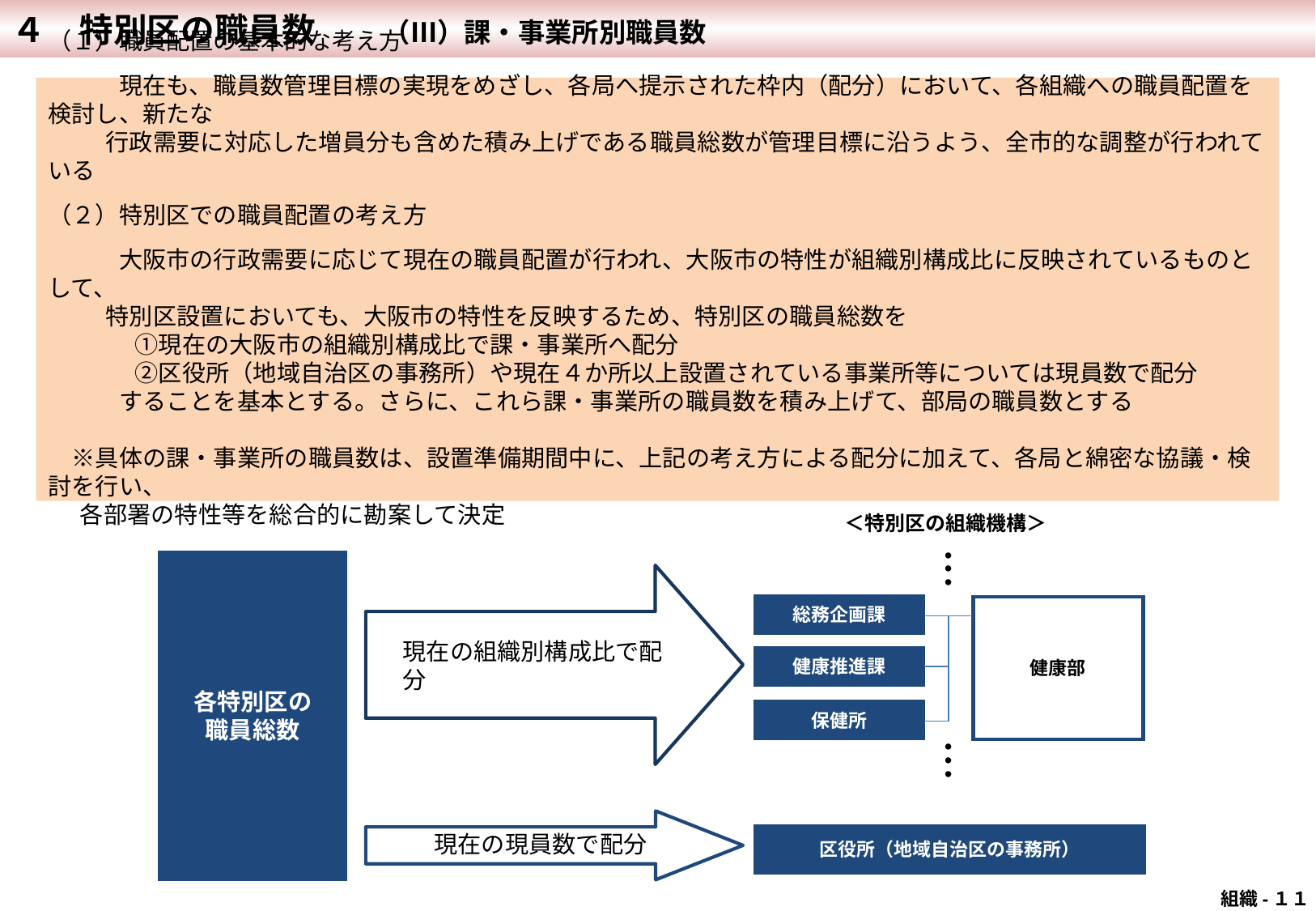

４　特別区の職員数　　（Ⅲ）課・事業所別職員数
（１）職員配置の基本的な考え方

　　　現在も、職員数管理目標の実現をめざし、各局へ提示された枠内（配分）において、各組織への職員配置を検討し、新たな
　　  行政需要に対応した増員分も含めた積み上げである職員総数が管理目標に沿うよう、全市的な調整が行われている

（２）特別区での職員配置の考え方

　　　大阪市の行政需要に応じて現在の職員配置が行われ、大阪市の特性が組織別構成比に反映されているものとして、
　　  特別区設置においても、大阪市の特性を反映するため、特別区の職員総数を
　　　   ①現在の大阪市の組織別構成比で課・事業所へ配分
　　　   ②区役所（地域自治区の事務所）や現在４か所以上設置されている事業所等については現員数で配分
　　　することを基本とする。さらに、これら課・事業所の職員数を積み上げて、部局の職員数とする

　※具体の課・事業所の職員数は、設置準備期間中に、上記の考え方による配分に加えて、各局と綿密な協議・検討を行い、
     各部署の特性等を総合的に勘案して決定
＜特別区の組織機構＞
・
・
・

各特別区の
職員総数

総務企画課
健康部
現在の組織別構成比で配分
健康推進課
保健所
・
・
・

現在の現員数で配分
区役所（地域自治区の事務所）
 組織-１１